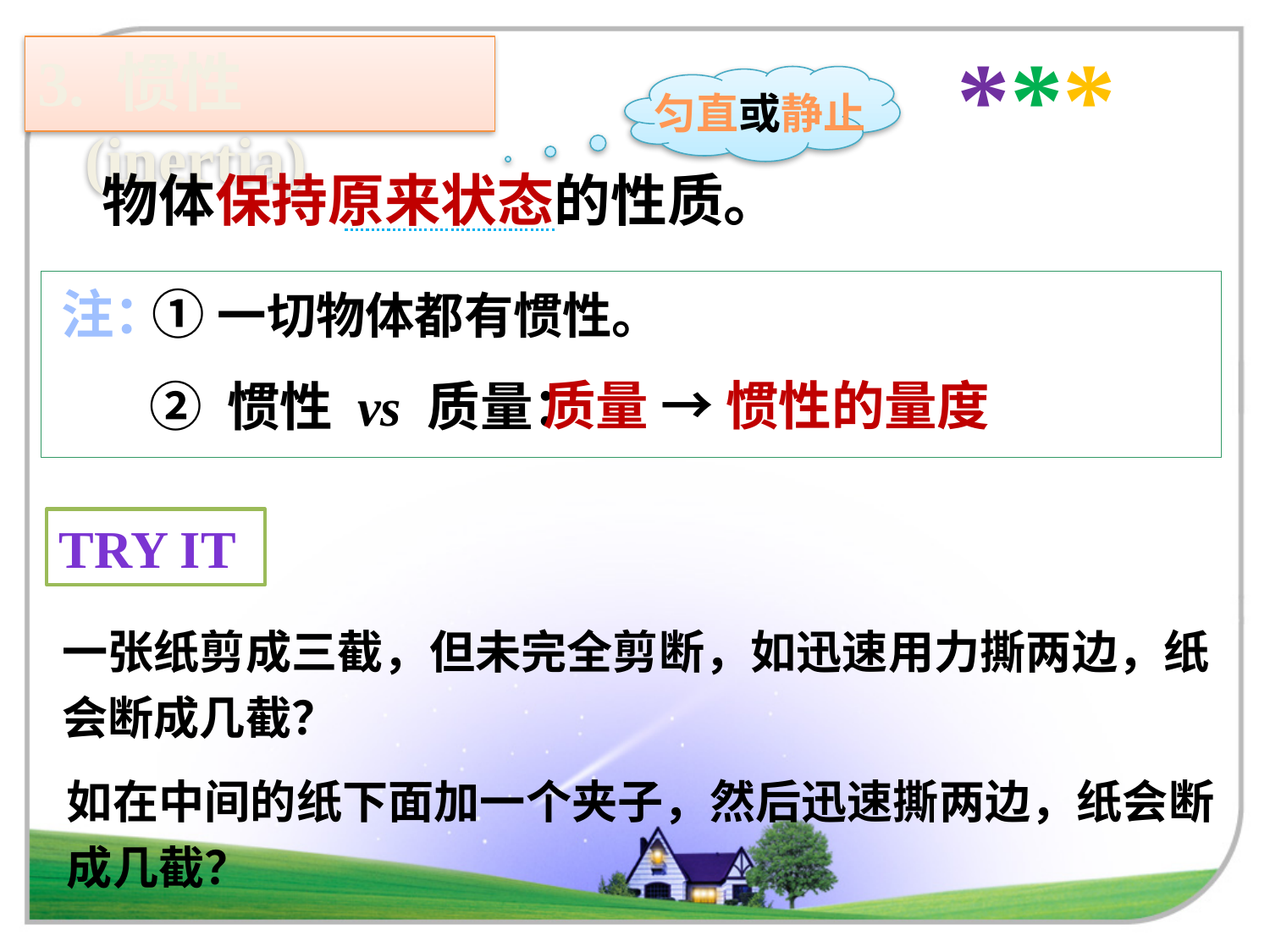

***
3. 惯性 (inertia)

匀直或静止
物体保持原来状态的性质。

注：
①一切物体都有惯性。
质量 → 惯性的量度
② 惯性 vs 质量：
TRY IT
一张纸剪成三截，但未完全剪断，如迅速用力撕两边，纸会断成几截？
如在中间的纸下面加一个夹子，然后迅速撕两边，纸会断成几截？